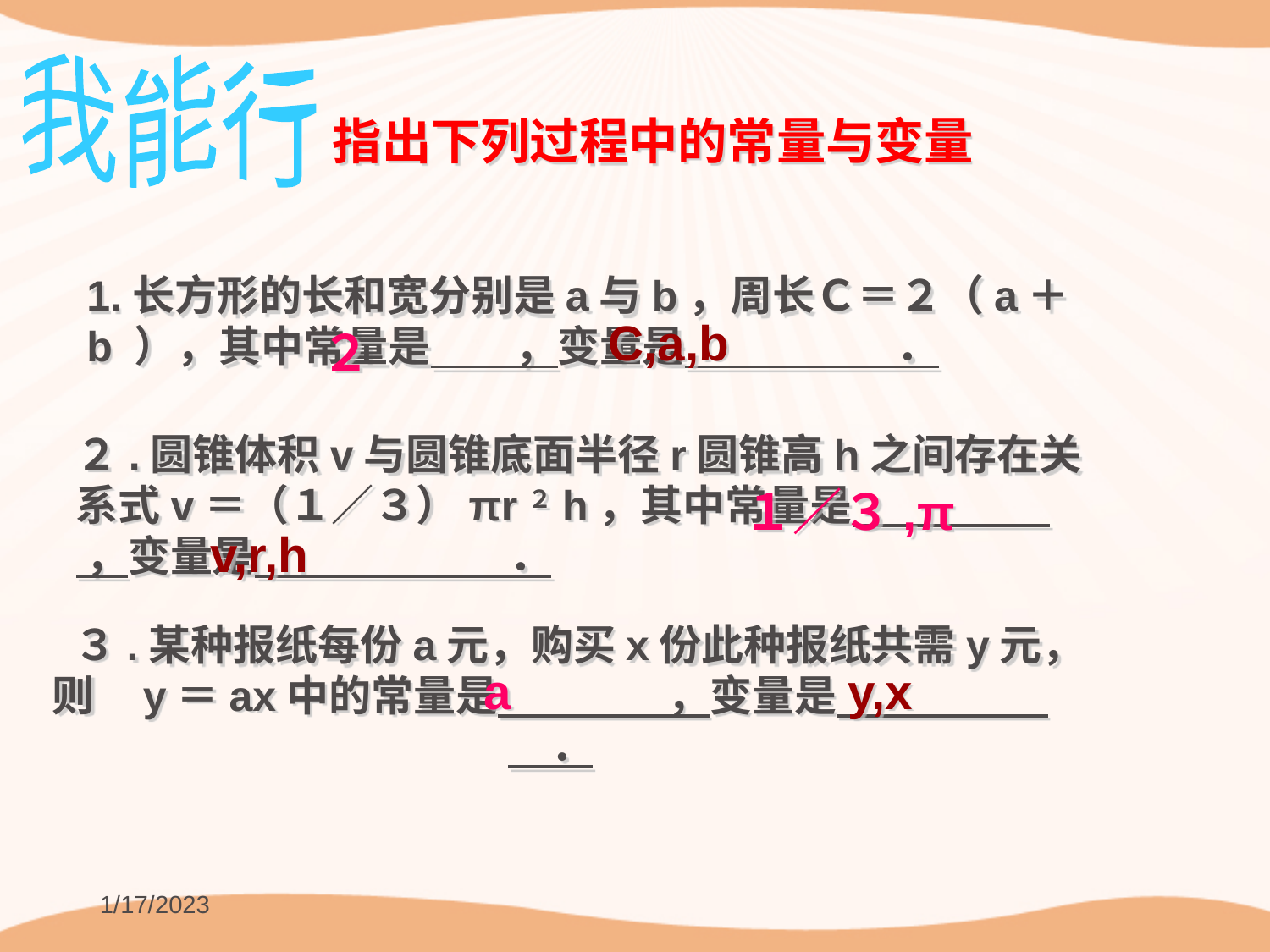

我能行
指出下列过程中的常量与变量
1.长方形的长和宽分别是a与b，周长Ｃ＝２（a＋ b ），其中常量是　　，变量是　　　　　．
C,a,b
２
２.圆锥体积v与圆锥底面半径r圆锥高h之间存在关系式v＝（１／３）πr２h，其中常量是　　　　     ，变量是　　　　　　．
１／３,π
v,r,h
     ３.某种报纸每份a元，购买x份此种报纸共需y元，则    y＝ax中的常量是　　　　，变量是　　　　　　．
a
y,x
1/17/2023